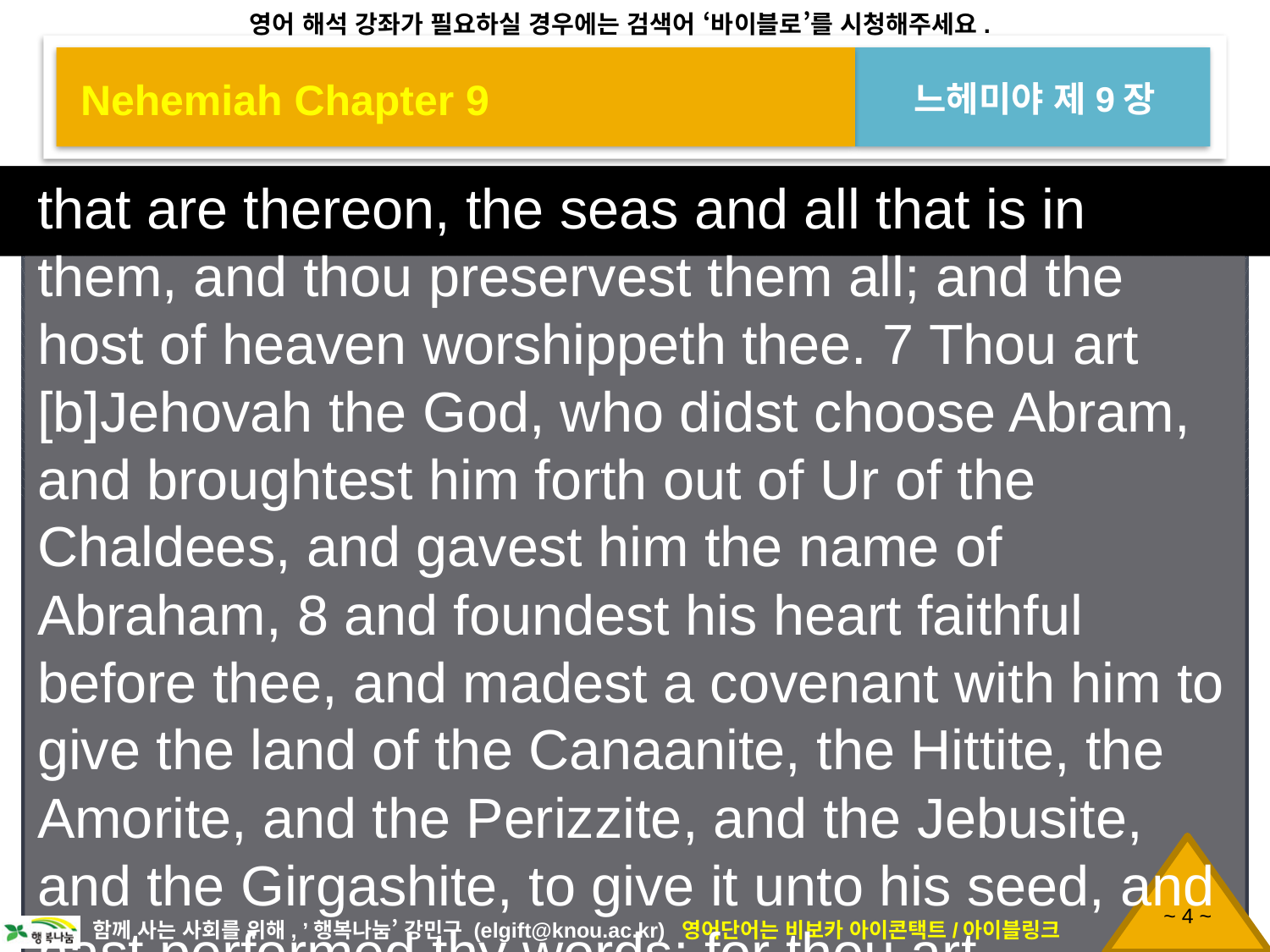

Nehemiah Chapter 9
느헤미야 제9장
that are thereon, the seas and all that is in them, and thou preservest them all; and the host of heaven worshippeth thee. 7 Thou art [b]Jehovah the God, who didst choose Abram, and broughtest him forth out of Ur of the Chaldees, and gavest him the name of Abraham, 8 and foundest his heart faithful before thee, and madest a covenant with him to give the land of the Canaanite, the Hittite, the Amorite, and the Perizzite, and the Jebusite, and the Girgashite, to give it unto his seed, and hast performed thy words; for thou art righteous.